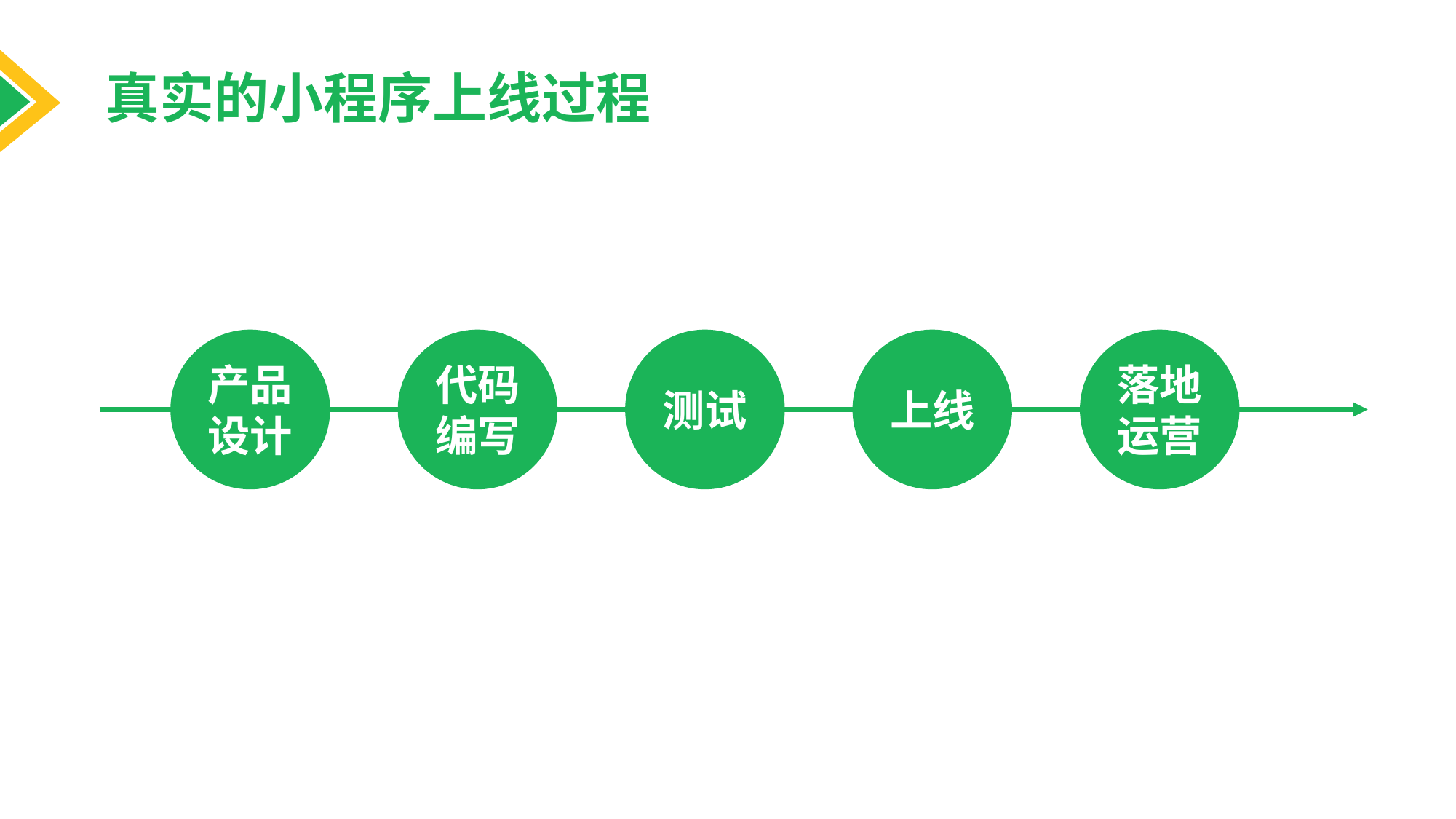

真实的小程序上线过程

产品
设计
1
代码编写
2
3
测试
4
上线
5
落地运营